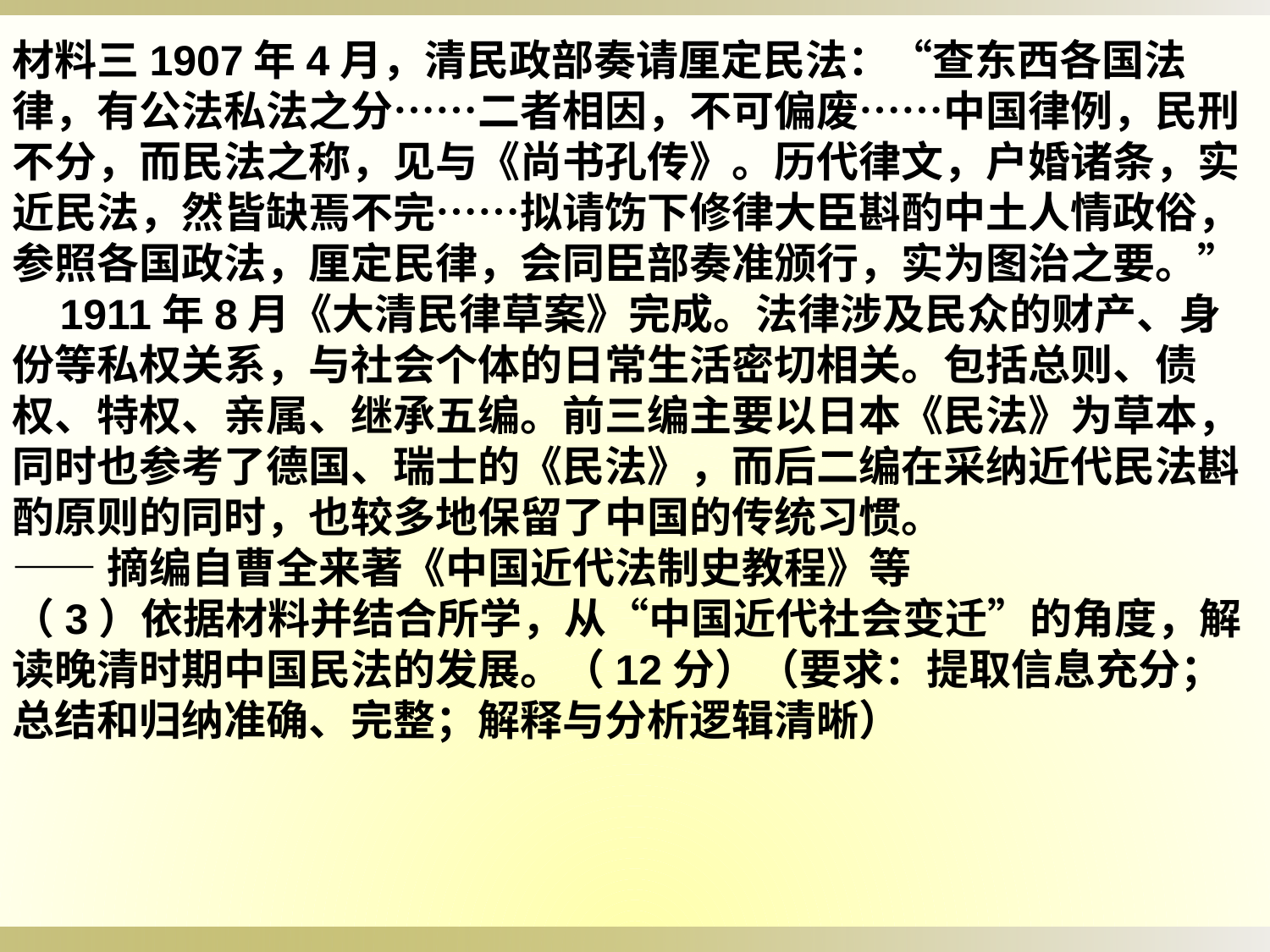

材料三1907年4月，清民政部奏请厘定民法：“查东西各国法律，有公法私法之分……二者相因，不可偏废……中国律例，民刑不分，而民法之称，见与《尚书孔传》。历代律文，户婚诸条，实近民法，然皆缺焉不完……拟请饬下修律大臣斟酌中土人情政俗，参照各国政法，厘定民律，会同臣部奏准颁行，实为图治之要。”
    1911年8月《大清民律草案》完成。法律涉及民众的财产、身份等私权关系，与社会个体的日常生活密切相关。包括总则、债权、特权、亲属、继承五编。前三编主要以日本《民法》为草本，同时也参考了德国、瑞士的《民法》，而后二编在采纳近代民法斟酌原则的同时，也较多地保留了中国的传统习惯。
——摘编自曹全来著《中国近代法制史教程》等
（3）依据材料并结合所学，从“中国近代社会变迁”的角度，解读晚清时期中国民法的发展。（12分）（要求：提取信息充分；总结和归纳准确、完整；解释与分析逻辑清晰）